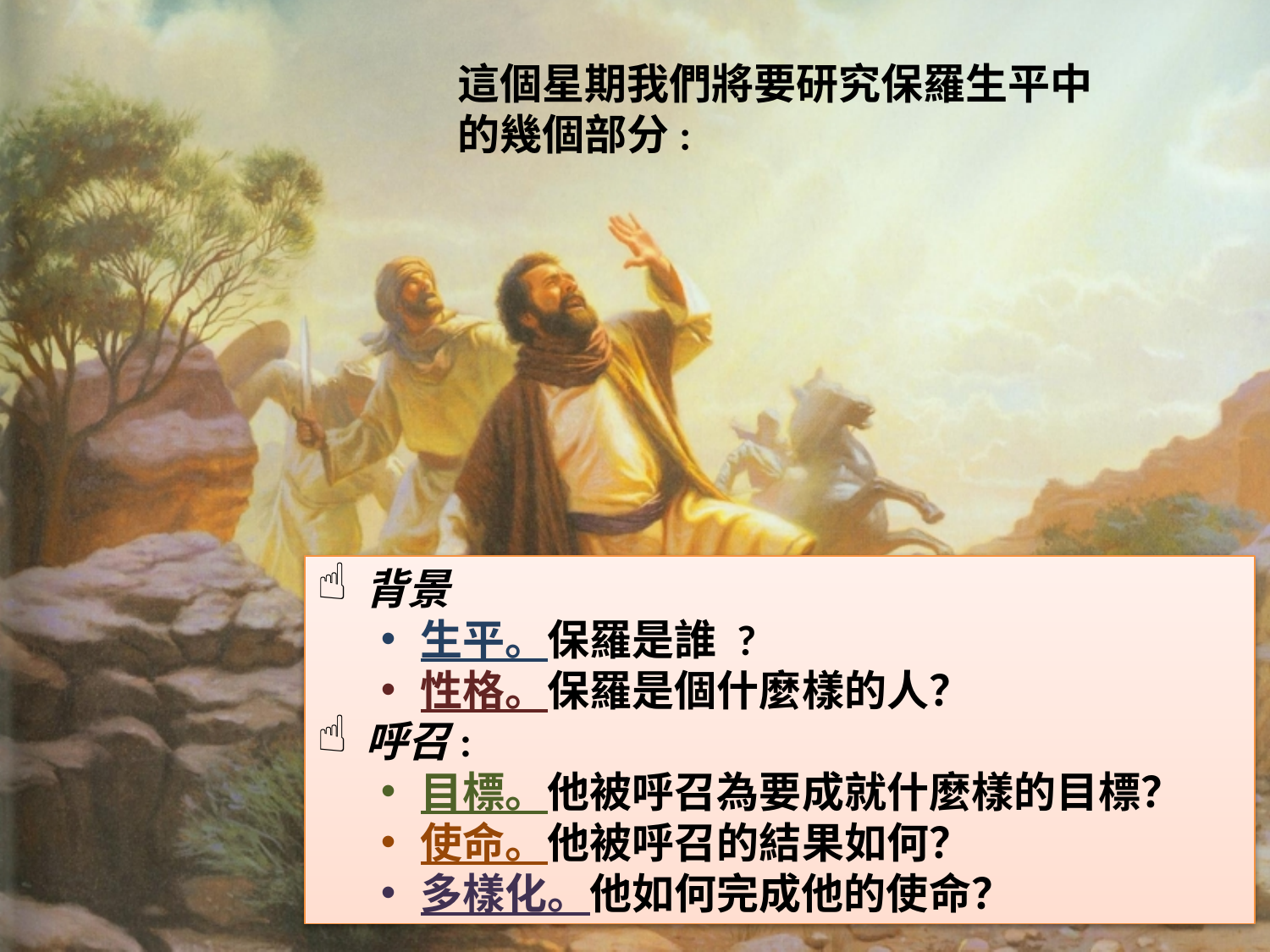

這個星期我們將要研究保羅生平中的幾個部分:
背景
生平。保羅是誰 ?
性格。保羅是個什麼樣的人？
呼召:
目標。他被呼召為要成就什麼樣的目標？
使命。他被呼召的結果如何？
多樣化。他如何完成他的使命？